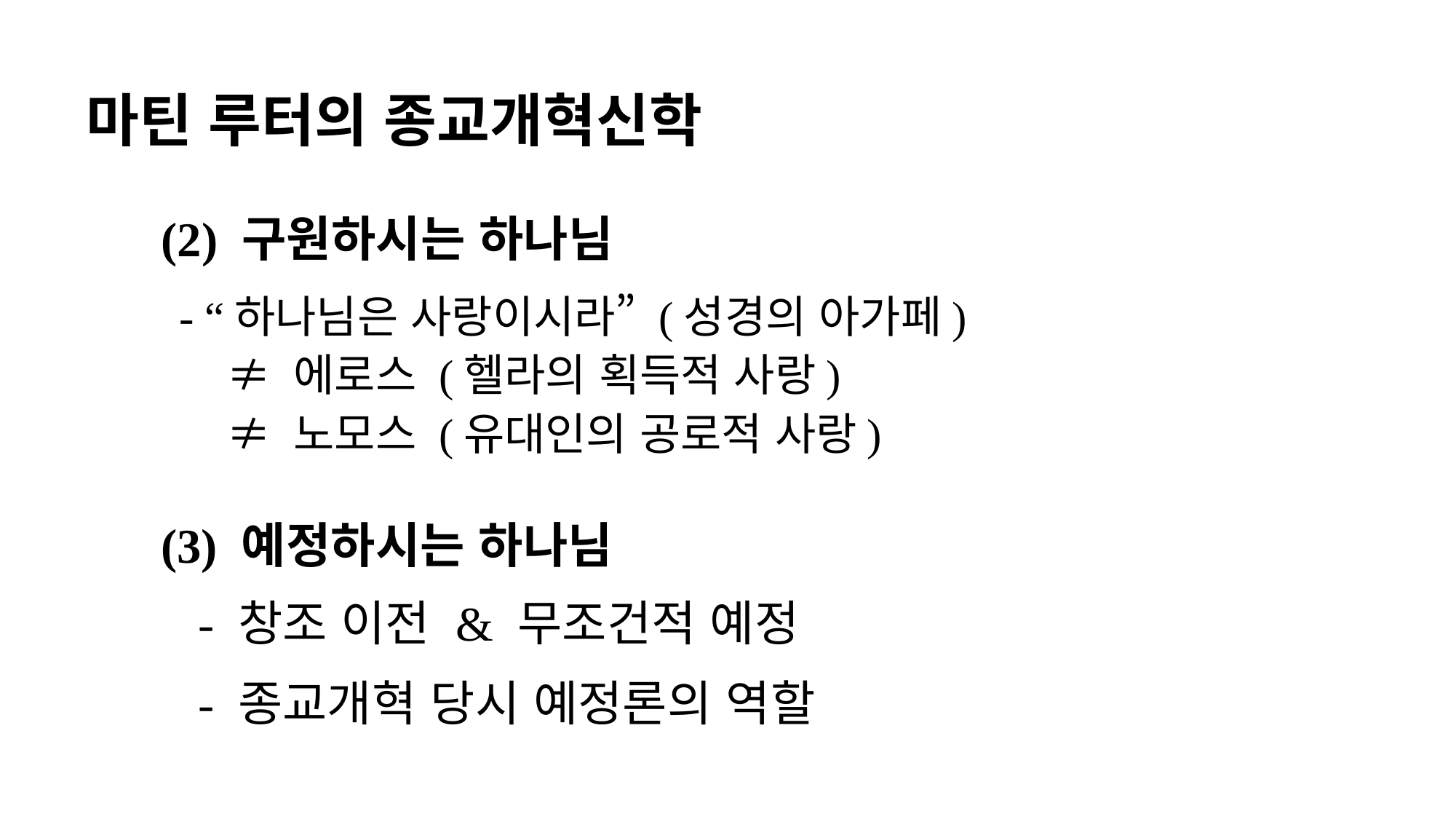

# 마틴 루터의 종교개혁신학
     (2) 구원하시는 하나님
       - “하나님은 사랑이시라” (성경의 아가페)
          ≠ 에로스 (헬라의 획득적 사랑)
          ≠ 노모스 (유대인의 공로적 사랑)
     (3) 예정하시는 하나님
        - 창조 이전 & 무조건적 예정
        - 종교개혁 당시 예정론의 역할